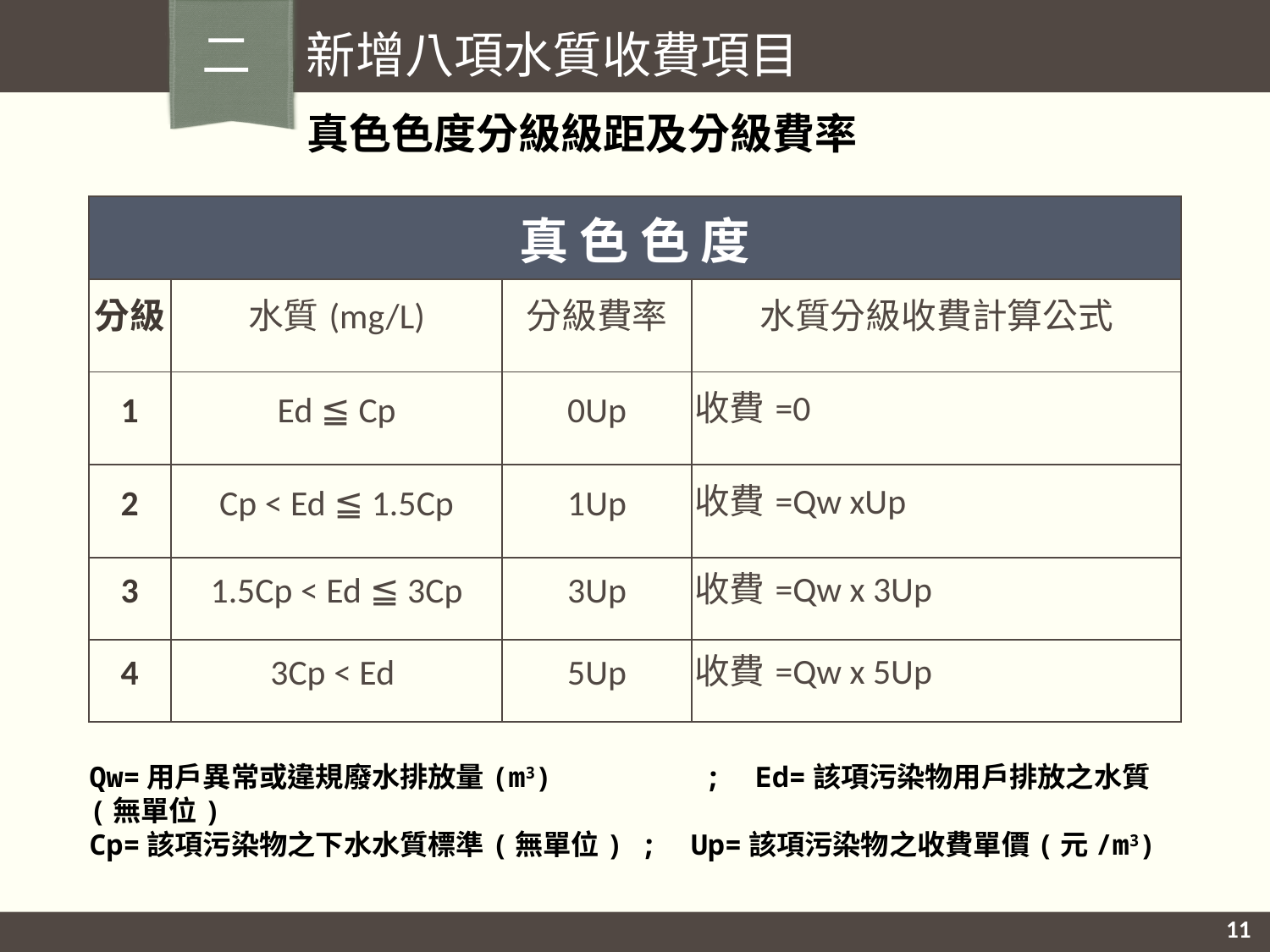

二     新增八項水質收費項目
真色色度分級級距及分級費率
| 真 色 色 度 |  |  |  |
| --- | --- | --- | --- |
| 分級 | 水質(mg/L) | 分級費率 | 水質分級收費計算公式 |
| 1 | Ed ≦ Cp | 0Up | 收費=0 |
| 2 | Cp < Ed ≦ 1.5Cp | 1Up | 收費=Qw xUp |
| 3 | 1.5Cp < Ed ≦ 3Cp | 3Up | 收費=Qw x 3Up |
| 4 | 3Cp < Ed | 5Up | 收費=Qw x 5Up |

Qw=用戶異常或違規廢水排放量(m3)         ;  Ed=該項污染物用戶排放之水質(無單位)
Cp=該項污染物之下水水質標準(無單位) ;  Up=該項污染物之收費單價(元/m3)
11